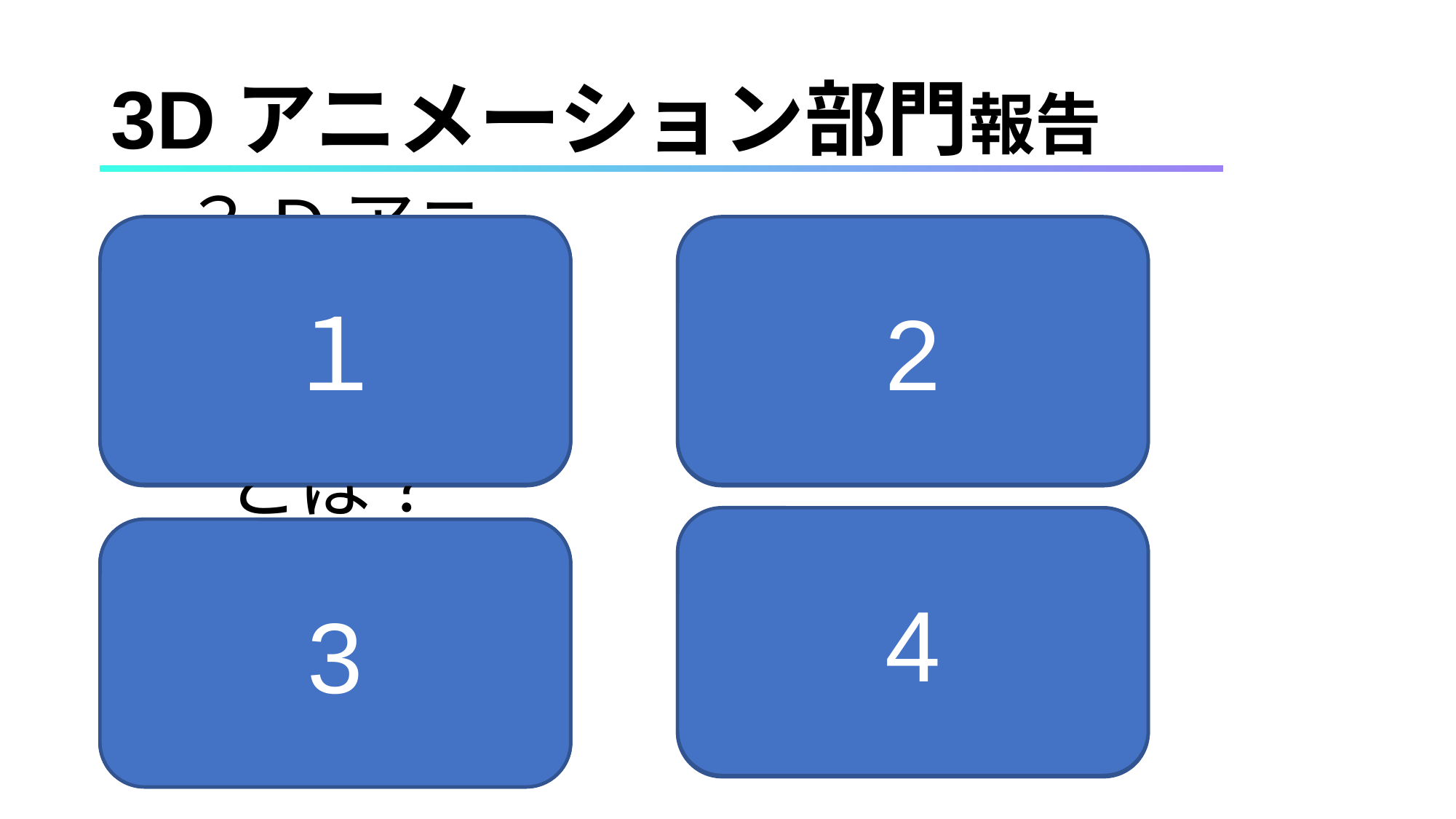

# 3Dアニメーション部門報告

１
2
３Dアニメーション部門
とは？
３Dアニメーションとは？
4
芝生祭
YouTube
3